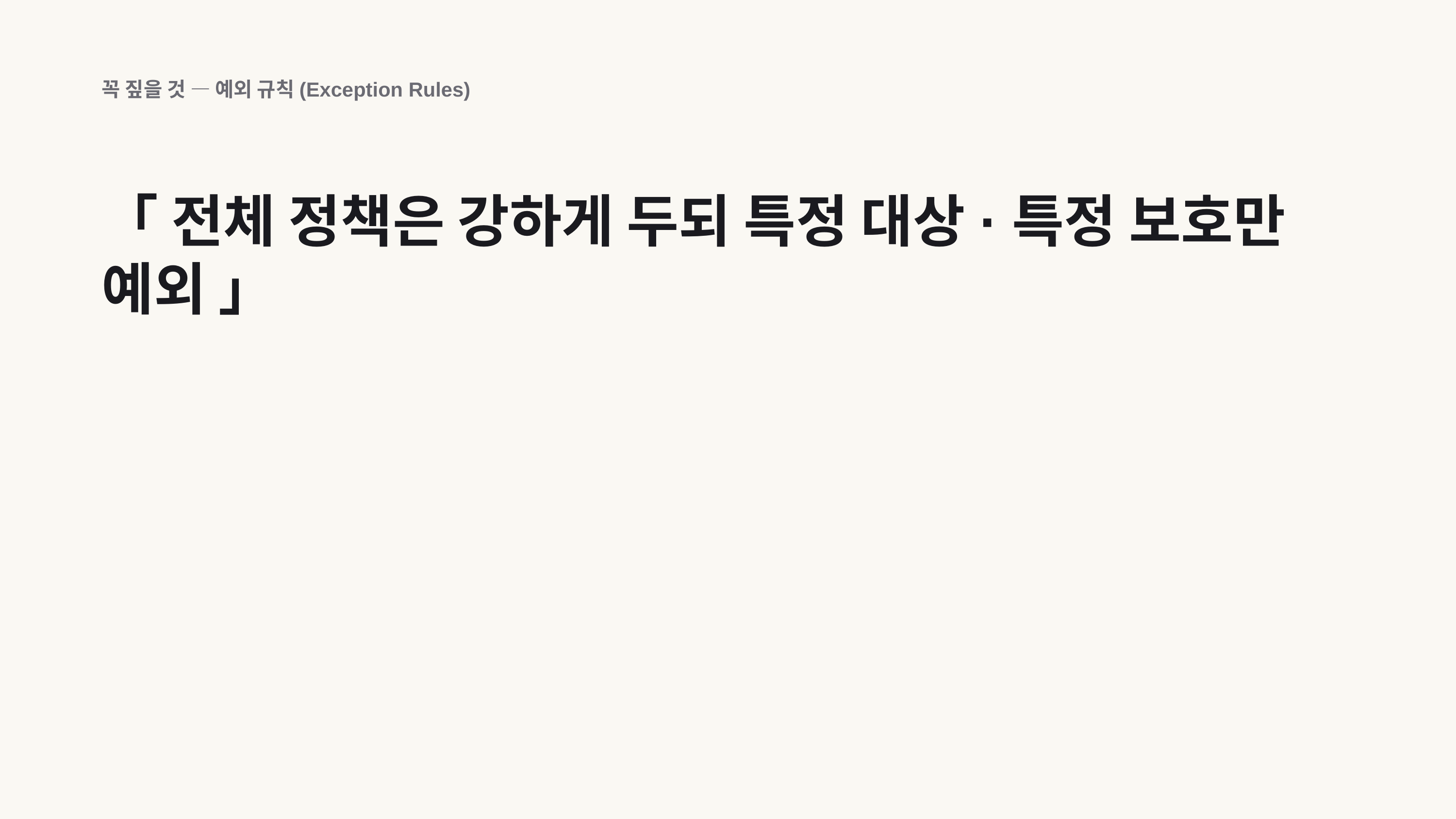

꼭 짚을 것 — 예외 규칙(Exception Rules)
「 전체 정책은 강하게 두되 특정 대상·특정 보호만 예외 」